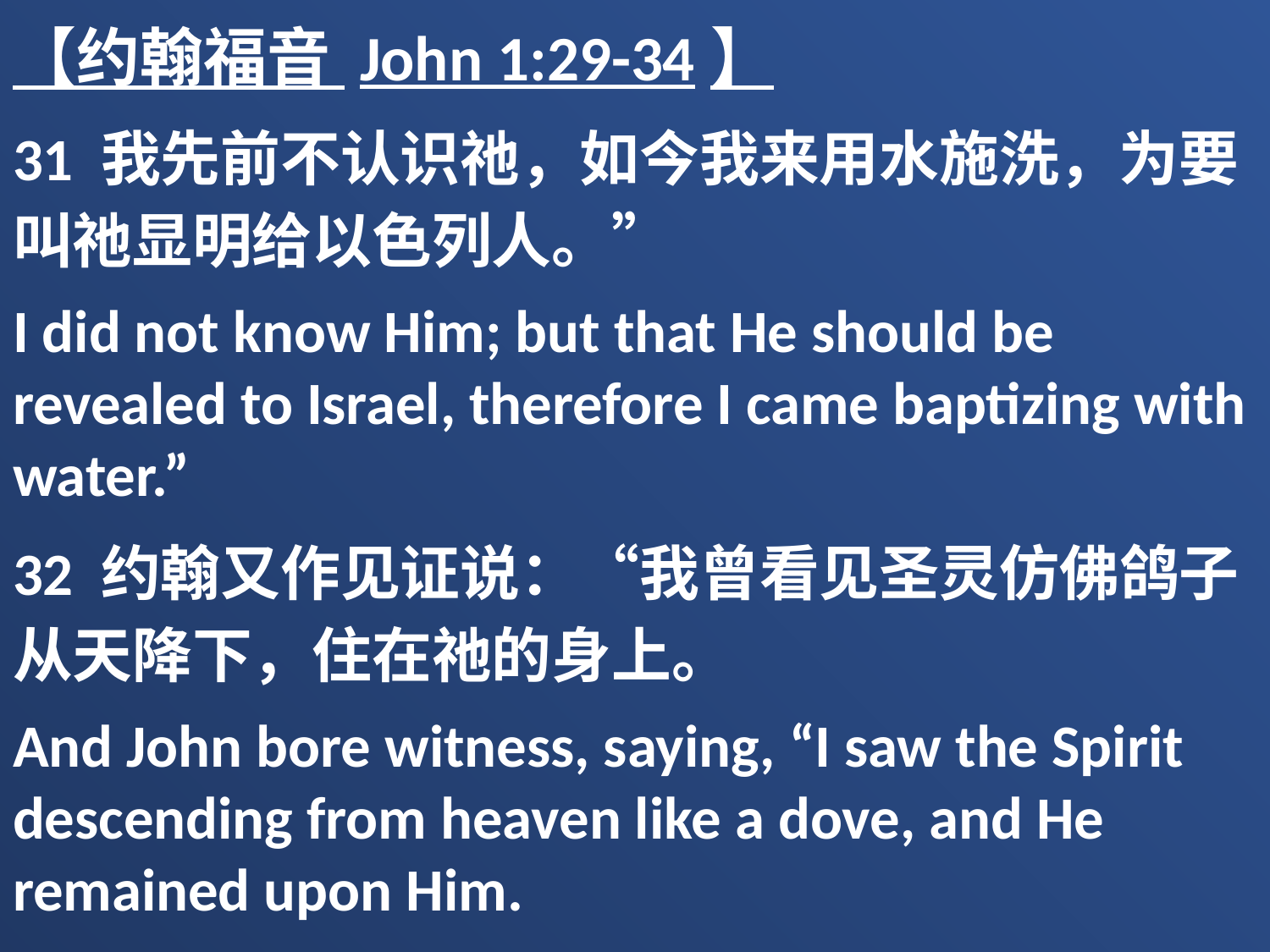

【约翰福音 John 1:29-34】
31 我先前不认识祂，如今我来用水施洗，为要叫祂显明给以色列人。”
I did not know Him; but that He should be revealed to Israel, therefore I came baptizing with water.”
32 约翰又作见证说：“我曾看见圣灵仿佛鸽子从天降下，住在祂的身上。
And John bore witness, saying, “I saw the Spirit descending from heaven like a dove, and He remained upon Him.